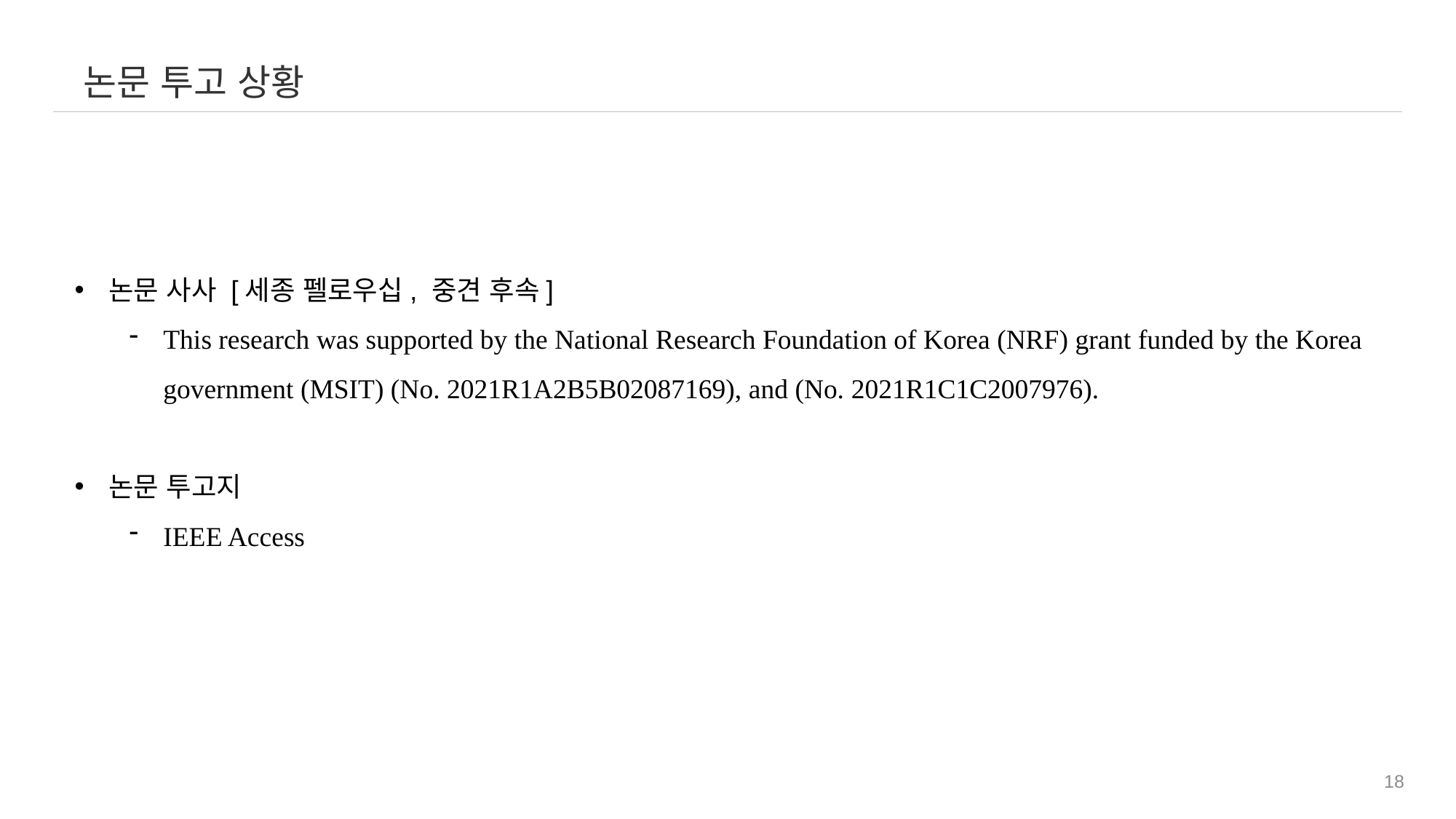

논문 투고 상황
논문 사사 [세종 펠로우십, 중견 후속]
This research was supported by the National Research Foundation of Korea (NRF) grant funded by the Korea government (MSIT) (No. 2021R1A2B5B02087169), and (No. 2021R1C1C2007976).

논문 투고지
IEEE Access
18